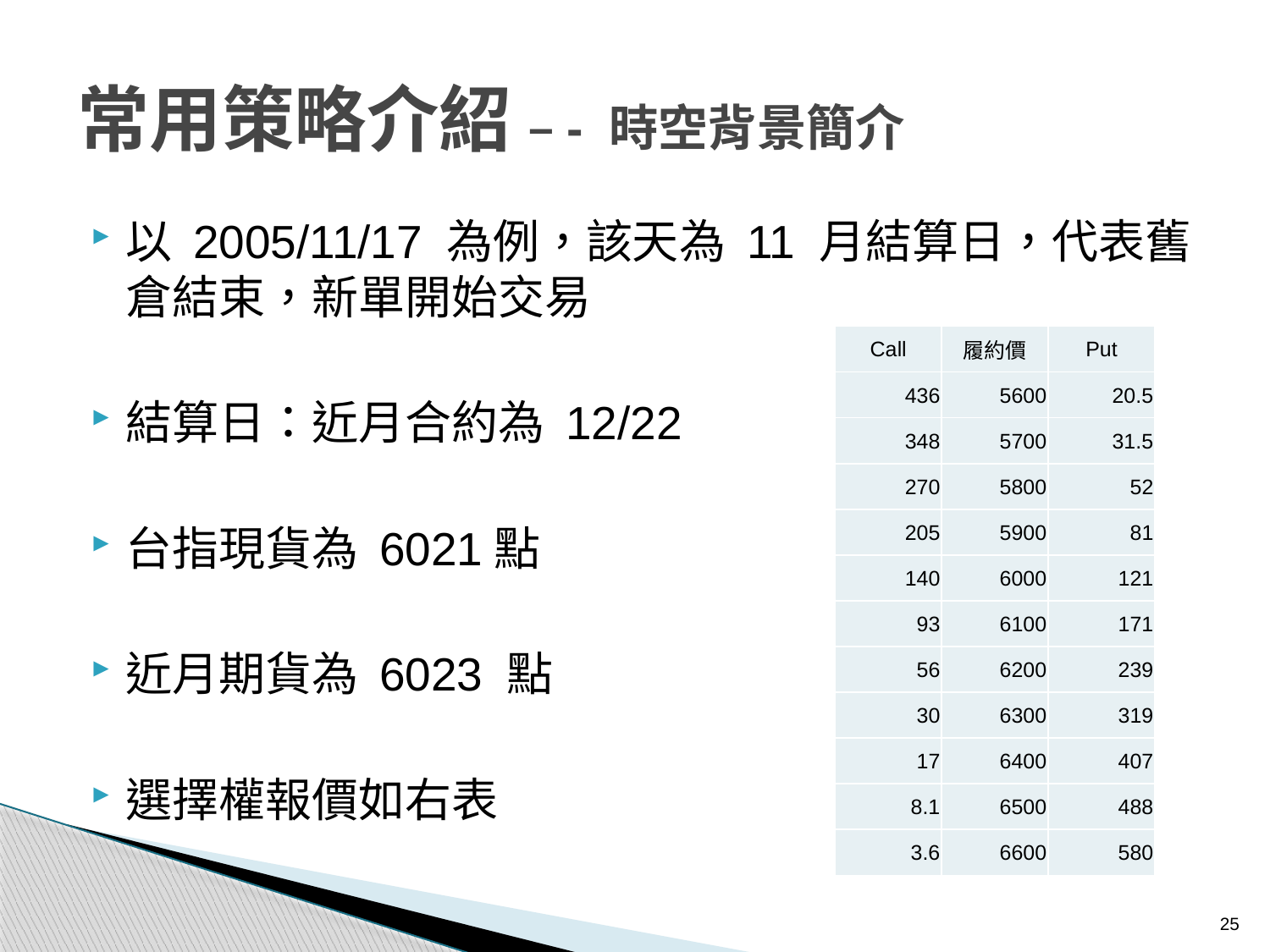

常用策略介紹 –- 時空背景簡介
以 2005/11/17 為例，該天為 11 月結算日，代表舊倉結束，新單開始交易

結算日：近月合約為 12/22

台指現貨為 6021點

近月期貨為 6023 點

選擇權報價如右表
| Call | 履約價 | Put |
| --- | --- | --- |
| 436 | 5600 | 20.5 |
| 348 | 5700 | 31.5 |
| 270 | 5800 | 52 |
| 205 | 5900 | 81 |
| 140 | 6000 | 121 |
| 93 | 6100 | 171 |
| 56 | 6200 | 239 |
| 30 | 6300 | 319 |
| 17 | 6400 | 407 |
| 8.1 | 6500 | 488 |
| 3.6 | 6600 | 580 |
25